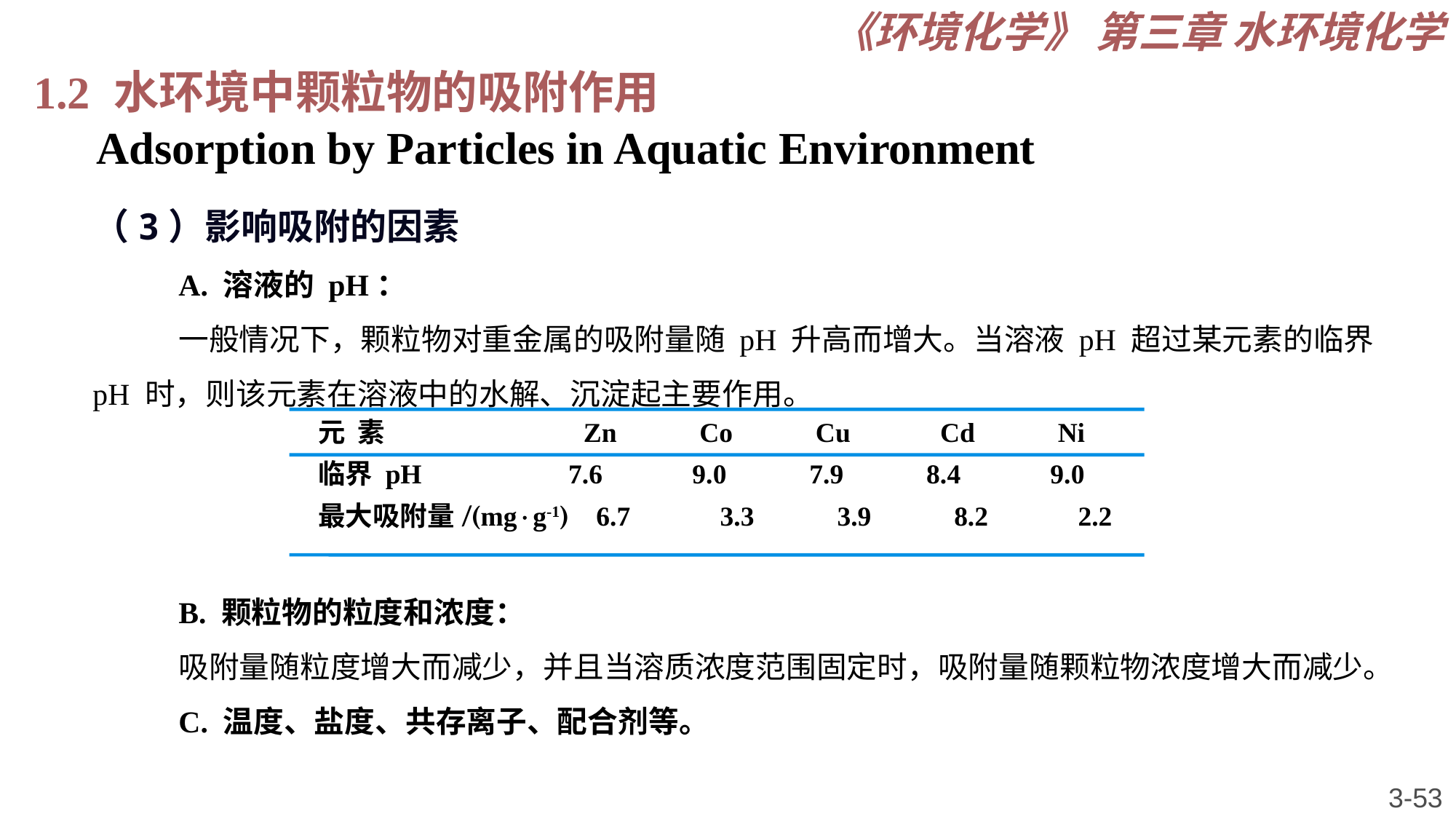

《环境化学》 第三章 水环境化学
1.2 水环境中颗粒物的吸附作用
     Adsorption by Particles in Aquatic Environment
（3）影响吸附的因素
A. 溶液的 pH：
一般情况下，颗粒物对重金属的吸附量随 pH 升高而增大。当溶液 pH 超过某元素的临界 pH 时，则该元素在溶液中的水解、沉淀起主要作用。

B. 颗粒物的粒度和浓度：
吸附量随粒度增大而减少，并且当溶质浓度范围固定时，吸附量随颗粒物浓度增大而减少。
C. 温度、盐度、共存离子、配合剂等。

元  素                               Zn            Co            Cu             Cd            Ni
临界 pH                          7.6             9.0            7.9            8.4             9.0
最大吸附量/(mg⋅g-1)     6.7             3.3            3.9            8.2             2.2

3-53